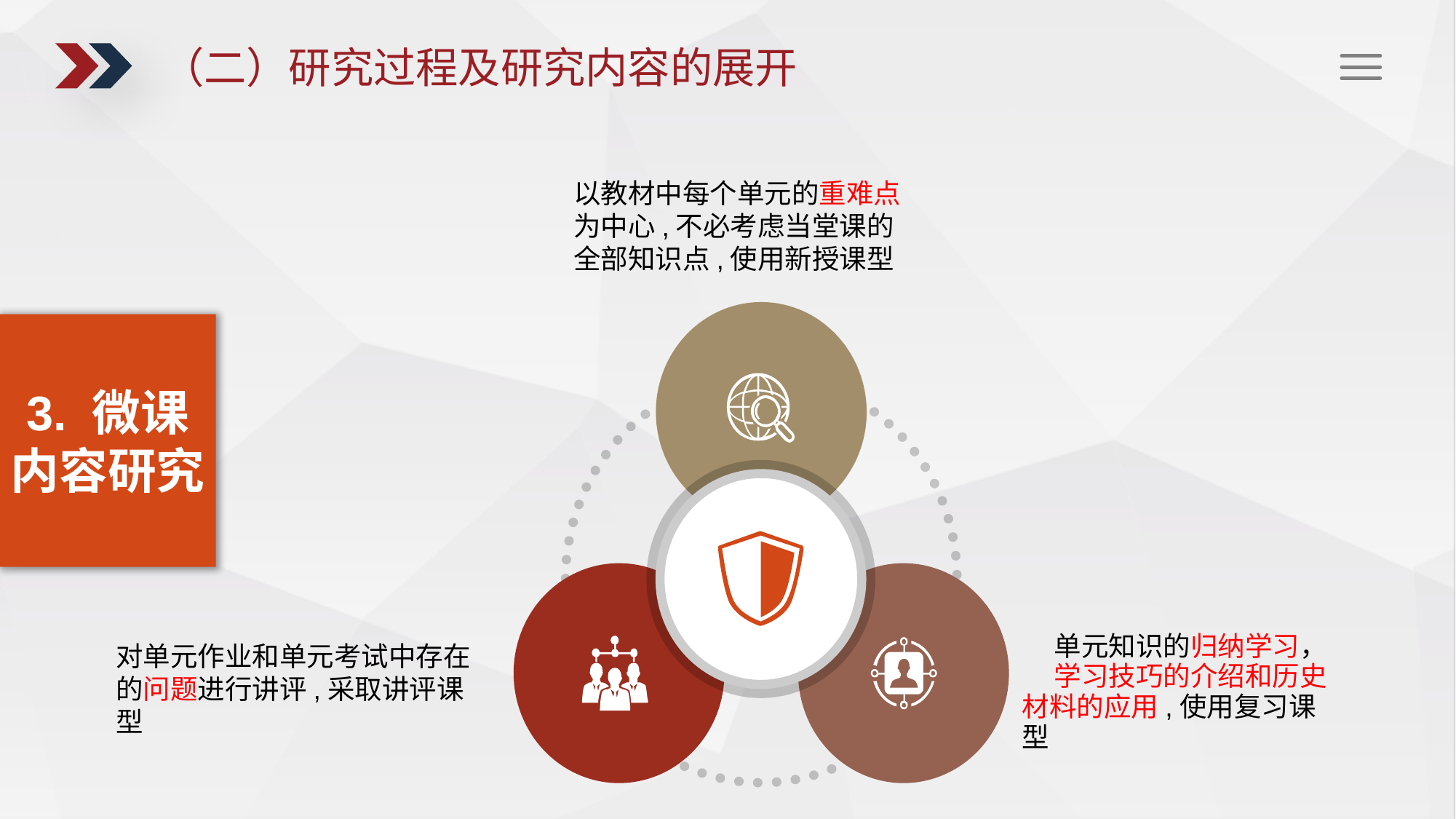

（二）研究过程及研究内容的展开

以教材中每个单元的重难点为中心,不必考虑当堂课的全部知识点,使用新授课型

3. 微课内容研究
单元知识的归纳学习，
学习技巧的介绍和历史材料的应用,使用复习课型
对单元作业和单元考试中存在的问题进行讲评,采取讲评课型